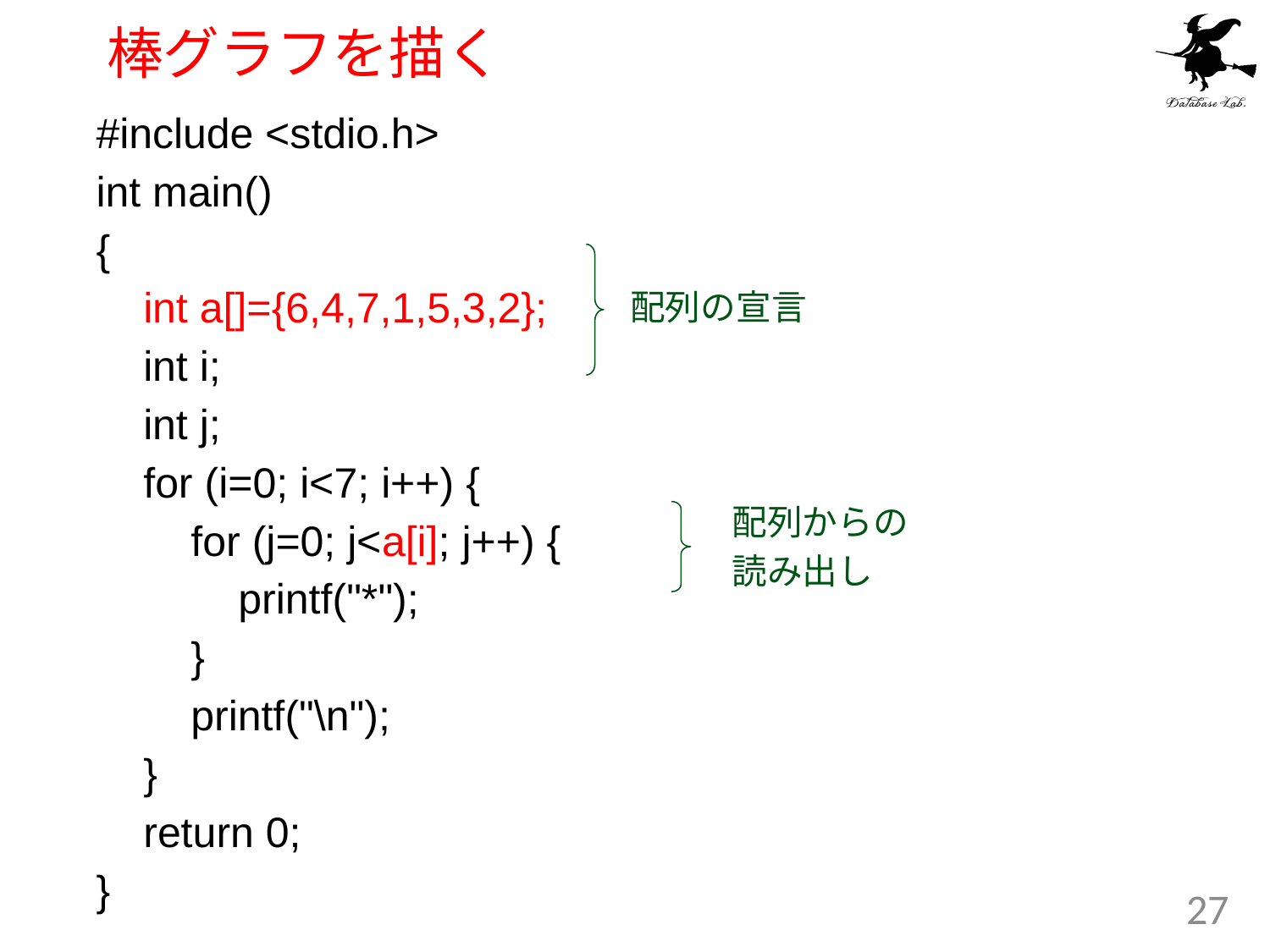

# 棒グラフを描く
#include <stdio.h>
int main()
{
    int a[]={6,4,7,1,5,3,2};
    int i;
    int j;
    for (i=0; i<7; i++) {
        for (j=0; j<a[i]; j++) {
            printf("*");
        }
        printf("\n");
    }
    return 0;
}

配列の宣言
配列からの
読み出し

27